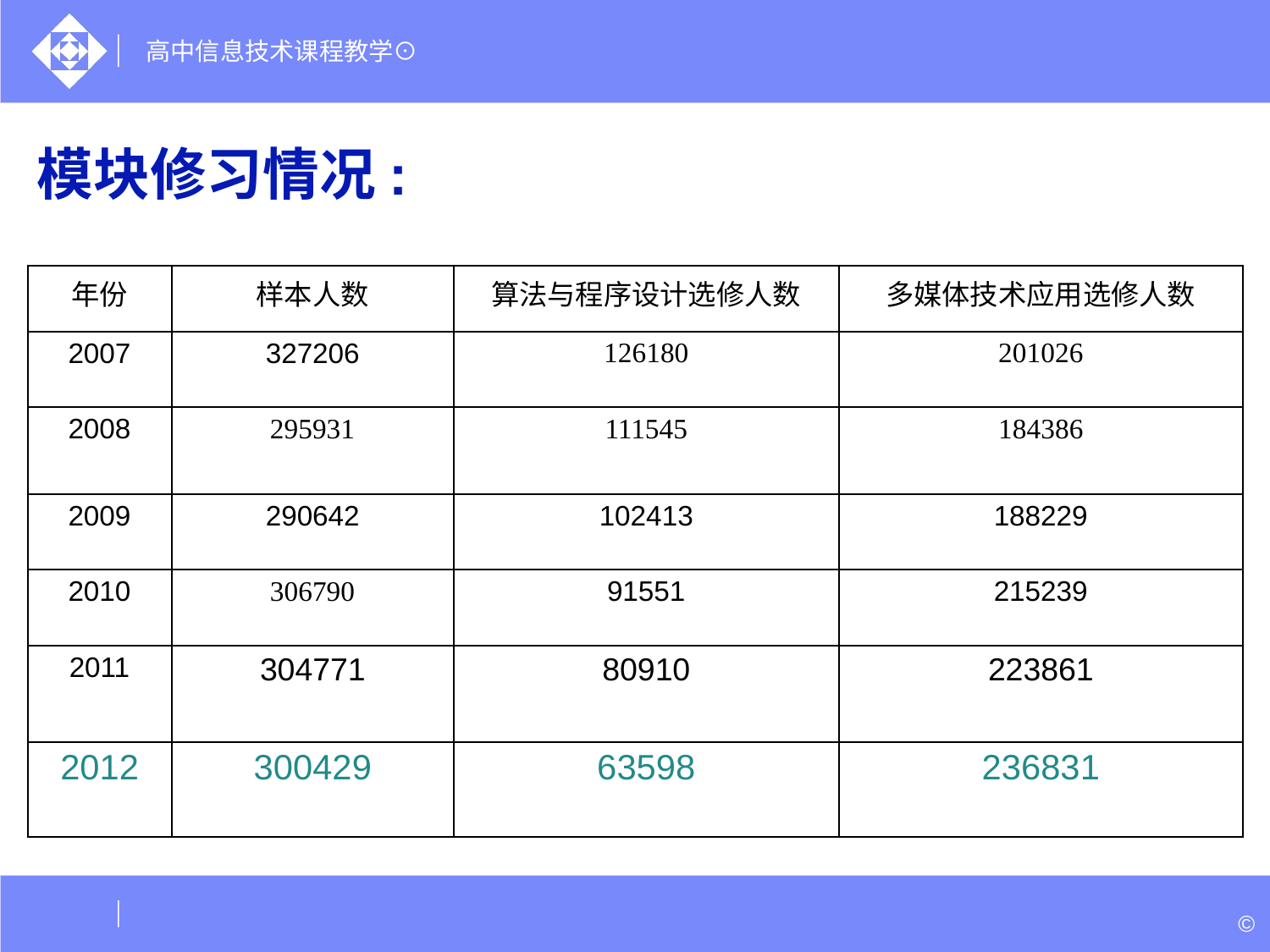

# 模块修习情况:
| 年份 | 样本人数 | 算法与程序设计选修人数 | 多媒体技术应用选修人数 |
| --- | --- | --- | --- |
| 2007 | 327206 | 126180 | 201026 |
| 2008 | 295931 | 111545 | 184386 |
| 2009 | 290642 | 102413 | 188229 |
| 2010 | 306790 | 91551 | 215239 |
| 2011 | 304771 | 80910 | 223861 |
| 2012 | 300429 | 63598 | 236831 |